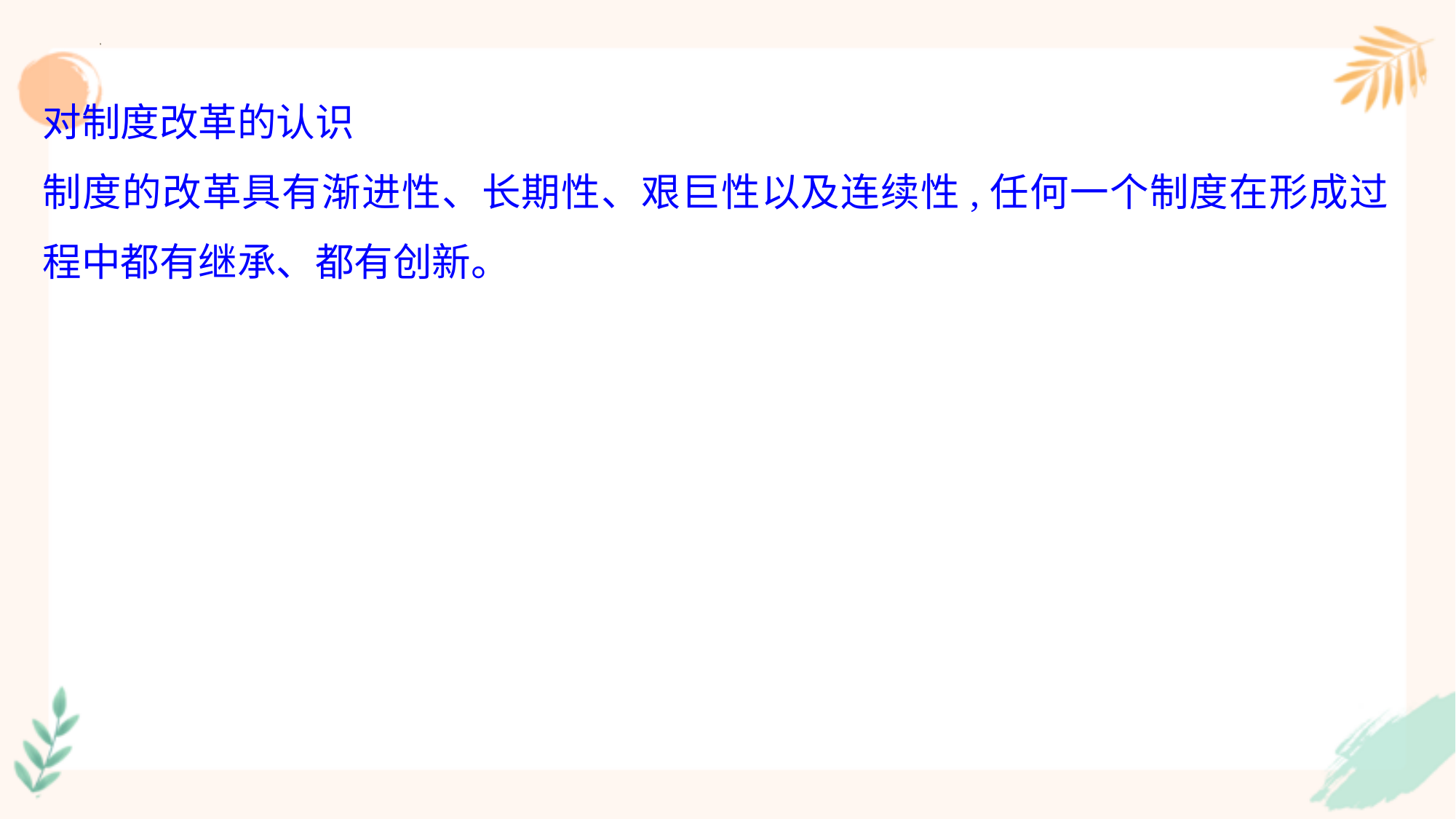

对制度改革的认识
制度的改革具有渐进性、长期性、艰巨性以及连续性,任何一个制度在形成过程中都有继承、都有创新。